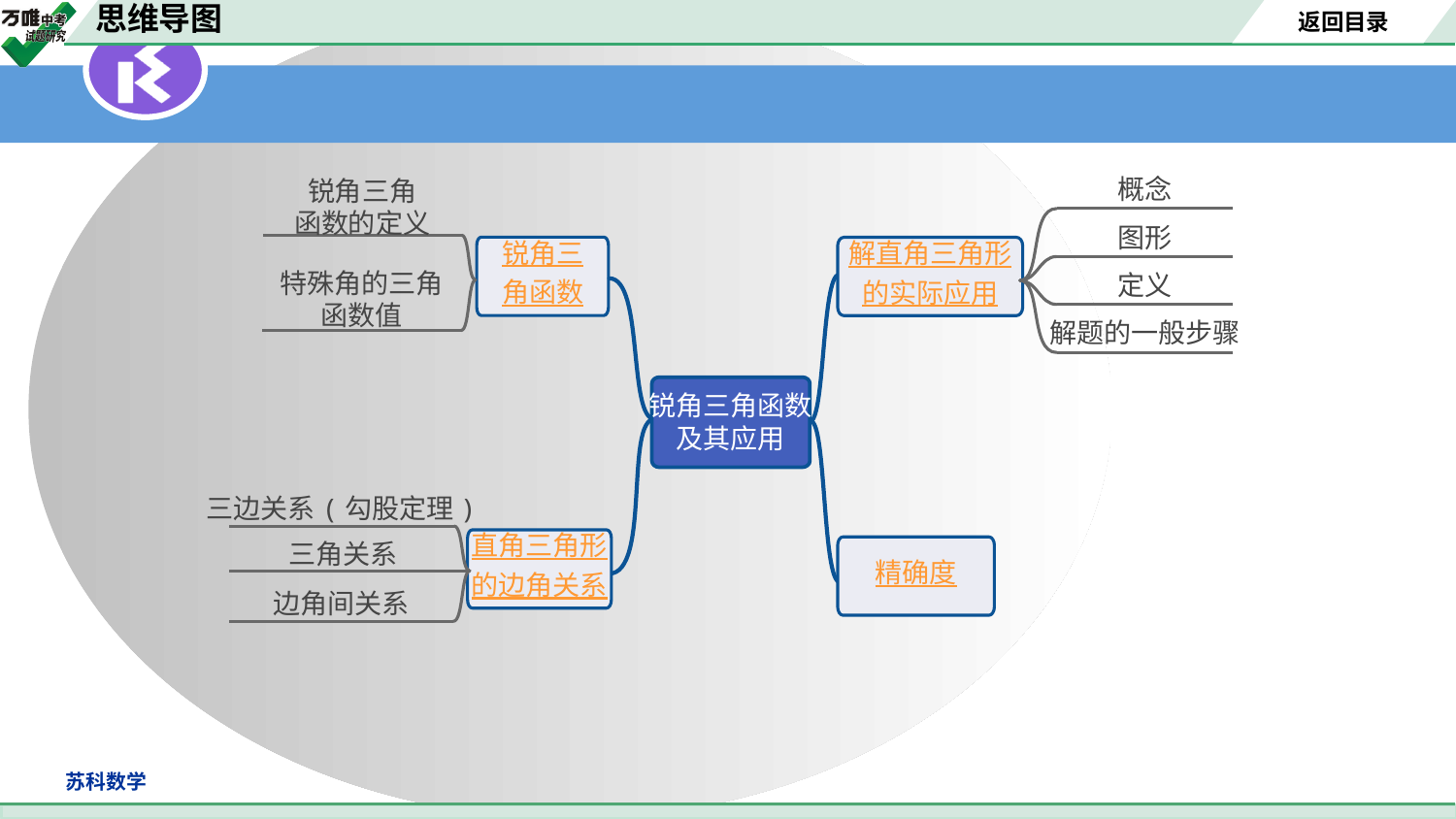

概念
锐角三角
函数的定义
图形
锐角三
角函数
解直角三角形
的实际应用

定义
特殊角的三角
函数值

解题的一般步骤

锐角三角函数
及其应用
三边关系(勾股定理)

直角三角形
的边角关系
三角关系
精确度

边角间关系